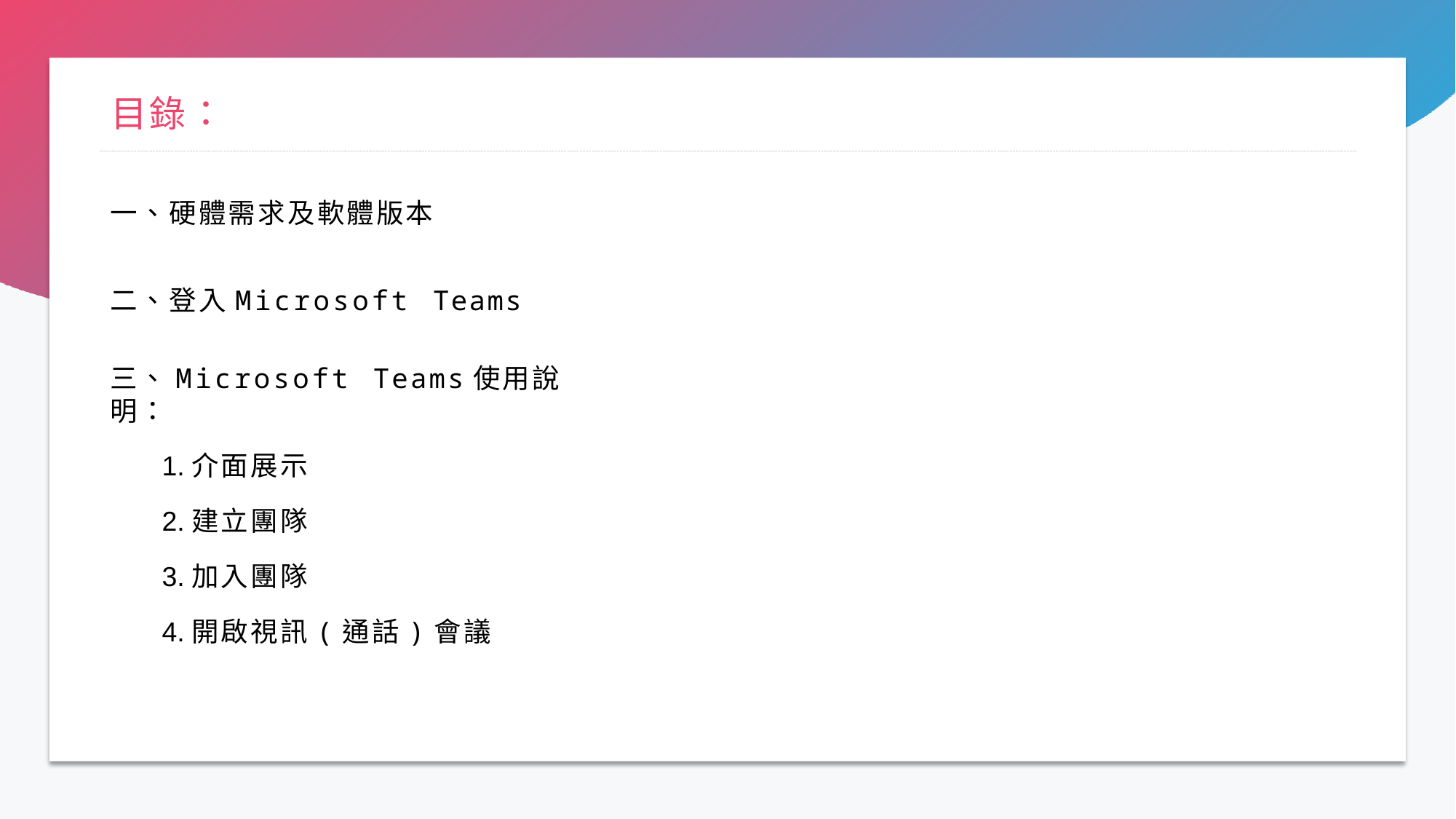

目錄：

一、硬體需求及軟體版本

二、登入Microsoft Teams

三、Microsoft Teams使用說明：

介面展示

建立團隊

加入團隊

開啟視訊(通話)會議